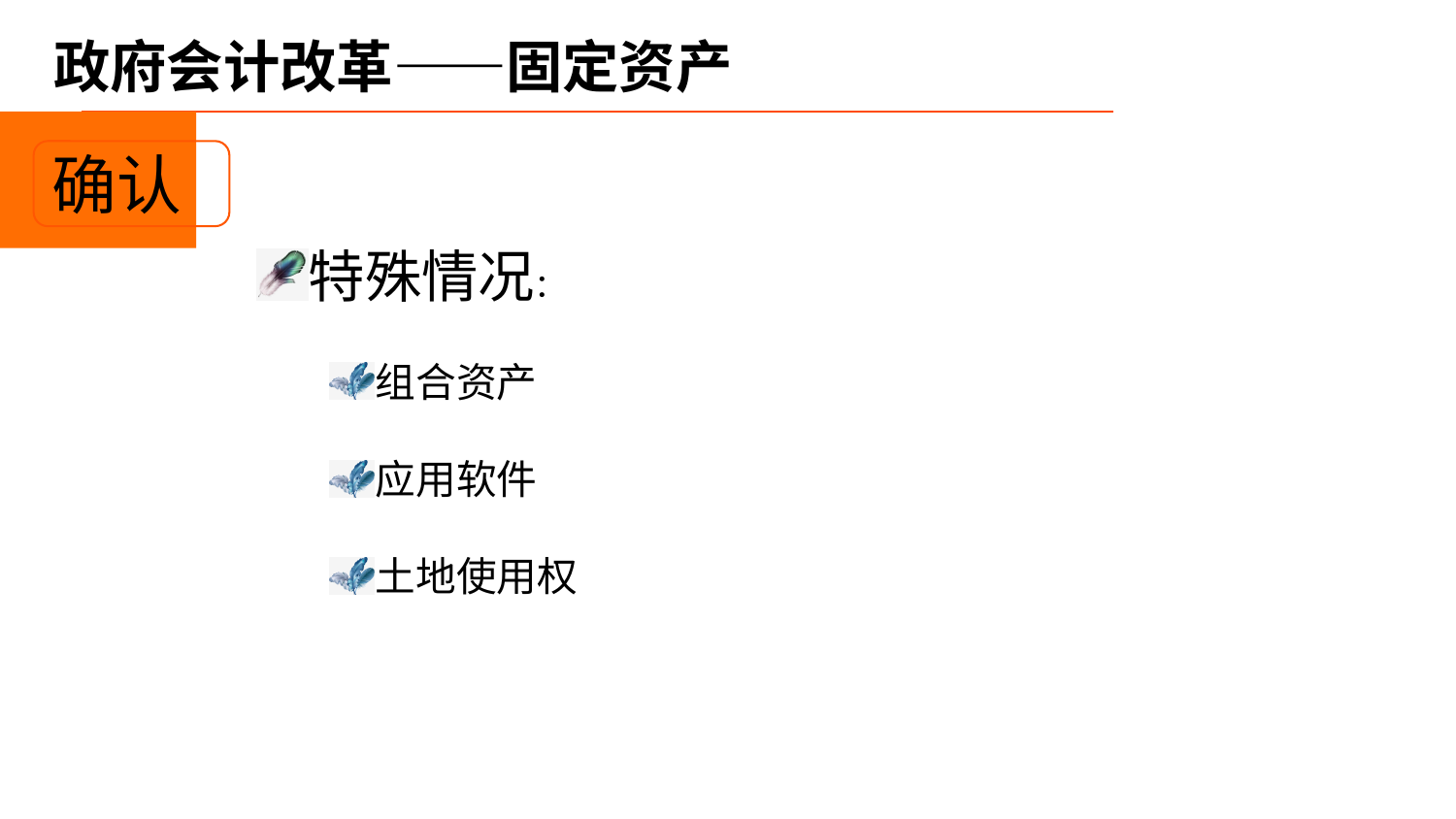

# 政府会计改革——固定资产

确认
特殊情况：
组合资产
应用软件
土地使用权

例：4